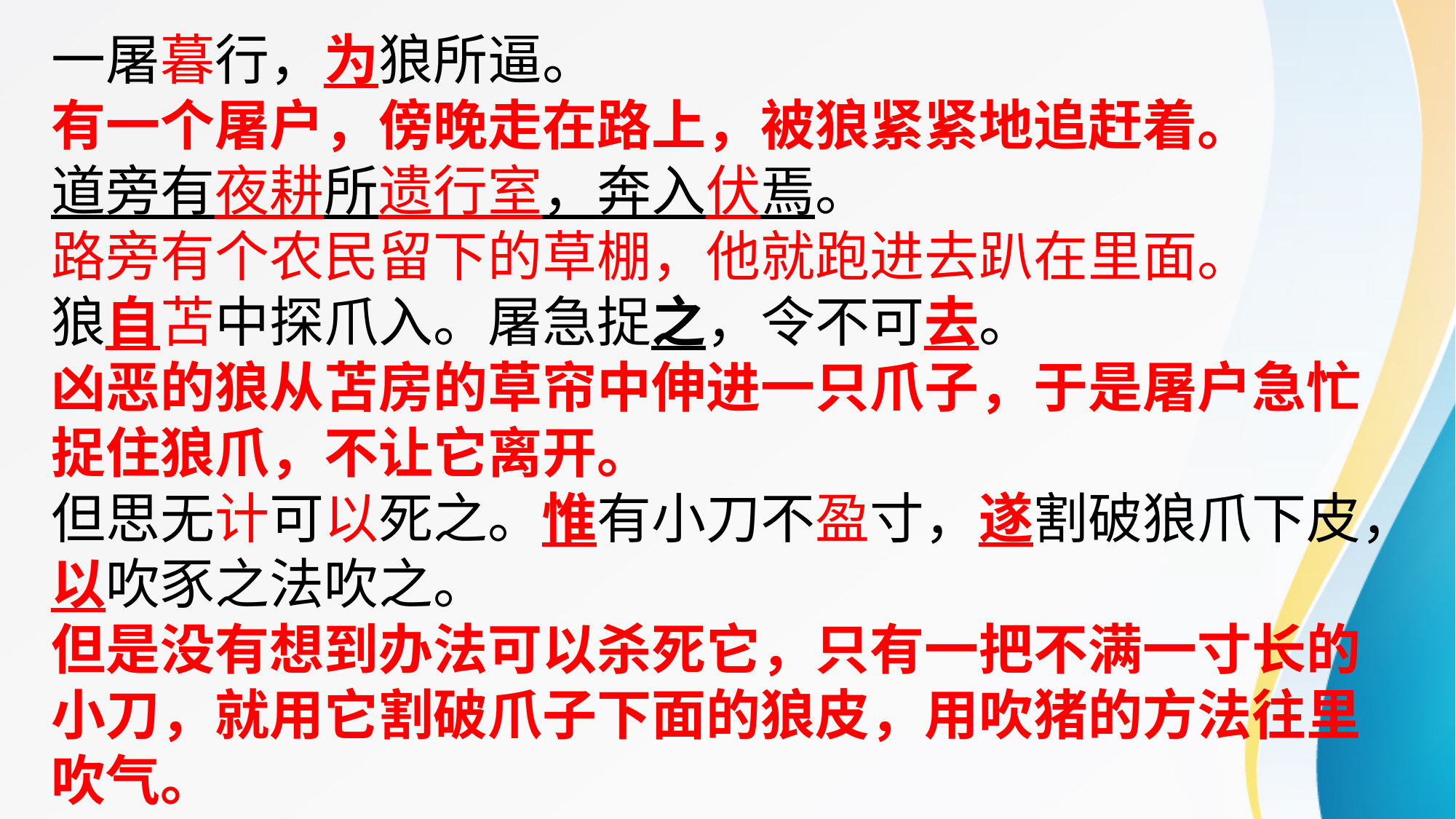

一屠暮行，为狼所逼。
有一个屠户，傍晚走在路上，被狼紧紧地追赶着。
道旁有夜耕所遗行室，奔入伏焉。
路旁有个农民留下的草棚，他就跑进去趴在里面。
狼自苫中探爪入。屠急捉之，令不可去。
凶恶的狼从苫房的草帘中伸进一只爪子，于是屠户急忙捉住狼爪，不让它离开。
但思无计可以死之。惟有小刀不盈寸，遂割破狼爪下皮，以吹豕之法吹之。
但是没有想到办法可以杀死它，只有一把不满一寸长的小刀，就用它割破爪子下面的狼皮，用吹猪的方法往里吹气。